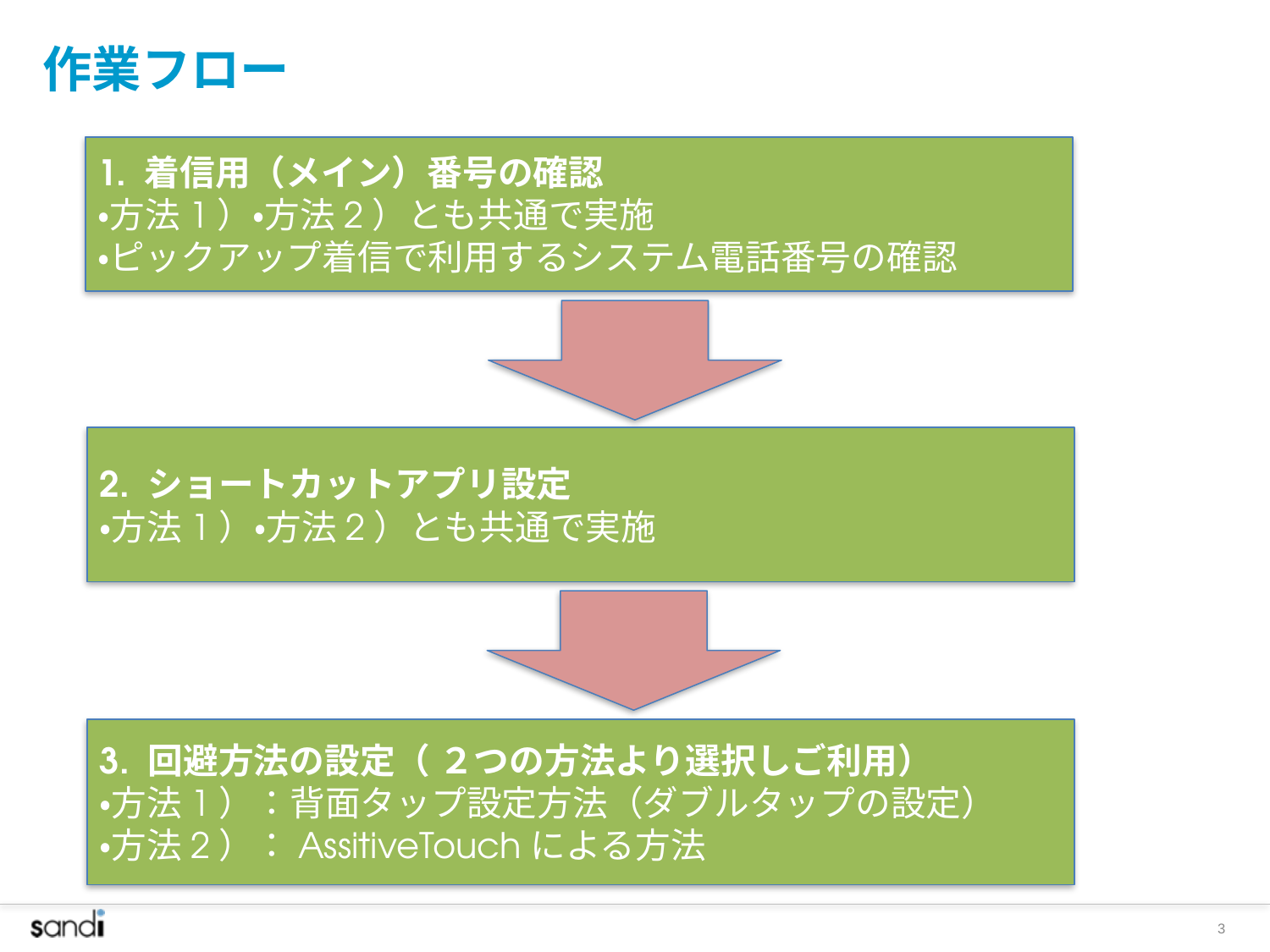

# 作業フロー
1. 着信用（メイン）番号の確認
・方法1）・方法2）とも共通で実施
・ピックアップ着信で利用するシステム電話番号の確認

2. ショートカットアプリ設定
・方法1）・方法2）とも共通で実施

3. 回避方法の設定（ ２つの方法より選択しご利用）
・方法1）：背面タップ設定方法（ダブルタップの設定）
・方法2）：AssitiveTouchによる方法
3